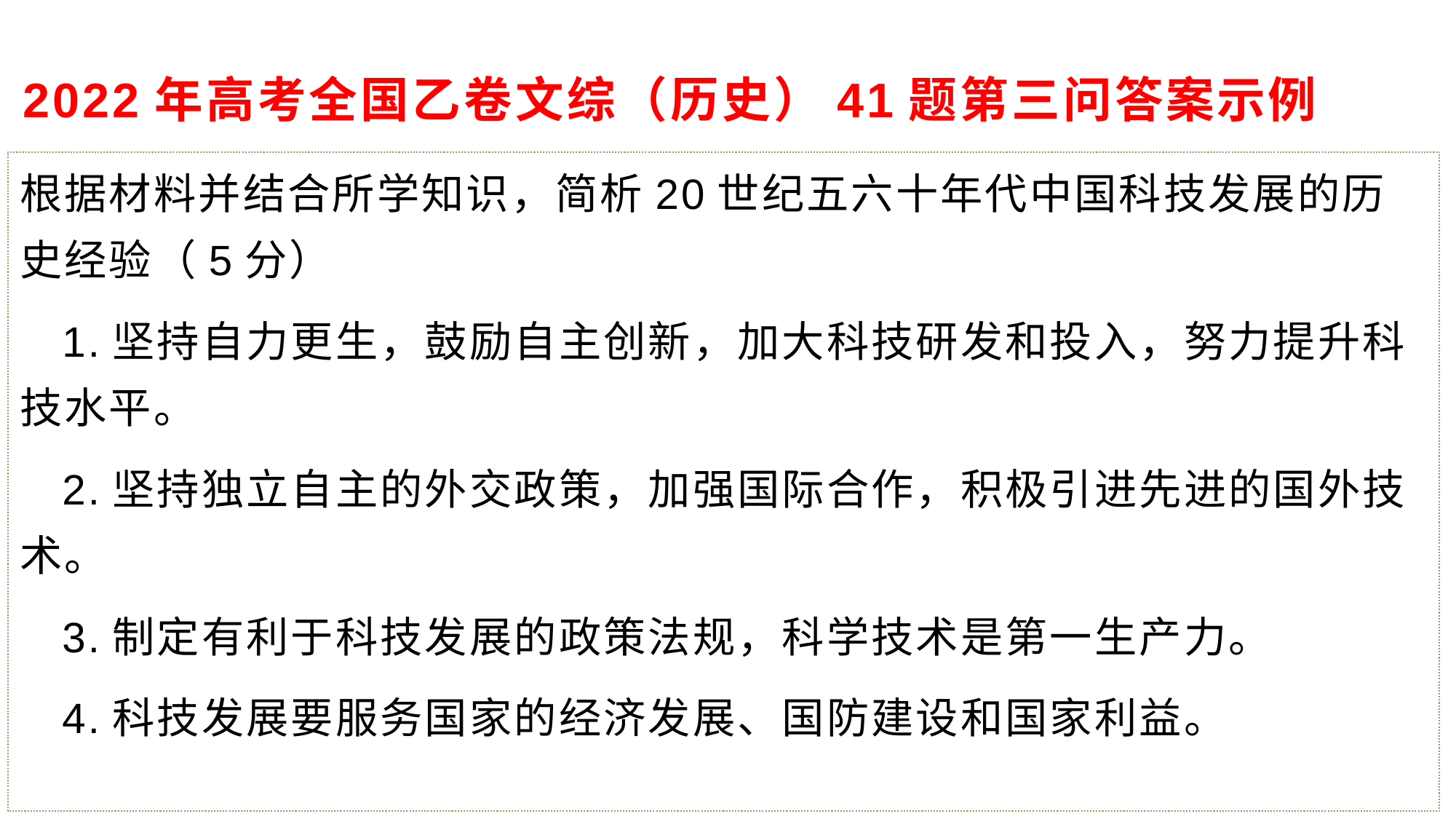

# 2022年高考全国乙卷文综（历史）41题第三问答案示例
根据材料并结合所学知识，简析20世纪五六十年代中国科技发展的历史经验（5分）
   1.坚持自力更生，鼓励自主创新，加大科技研发和投入，努力提升科技水平。
   2.坚持独立自主的外交政策，加强国际合作，积极引进先进的国外技术。
   3.制定有利于科技发展的政策法规，科学技术是第一生产力。
   4.科技发展要服务国家的经济发展、国防建设和国家利益。